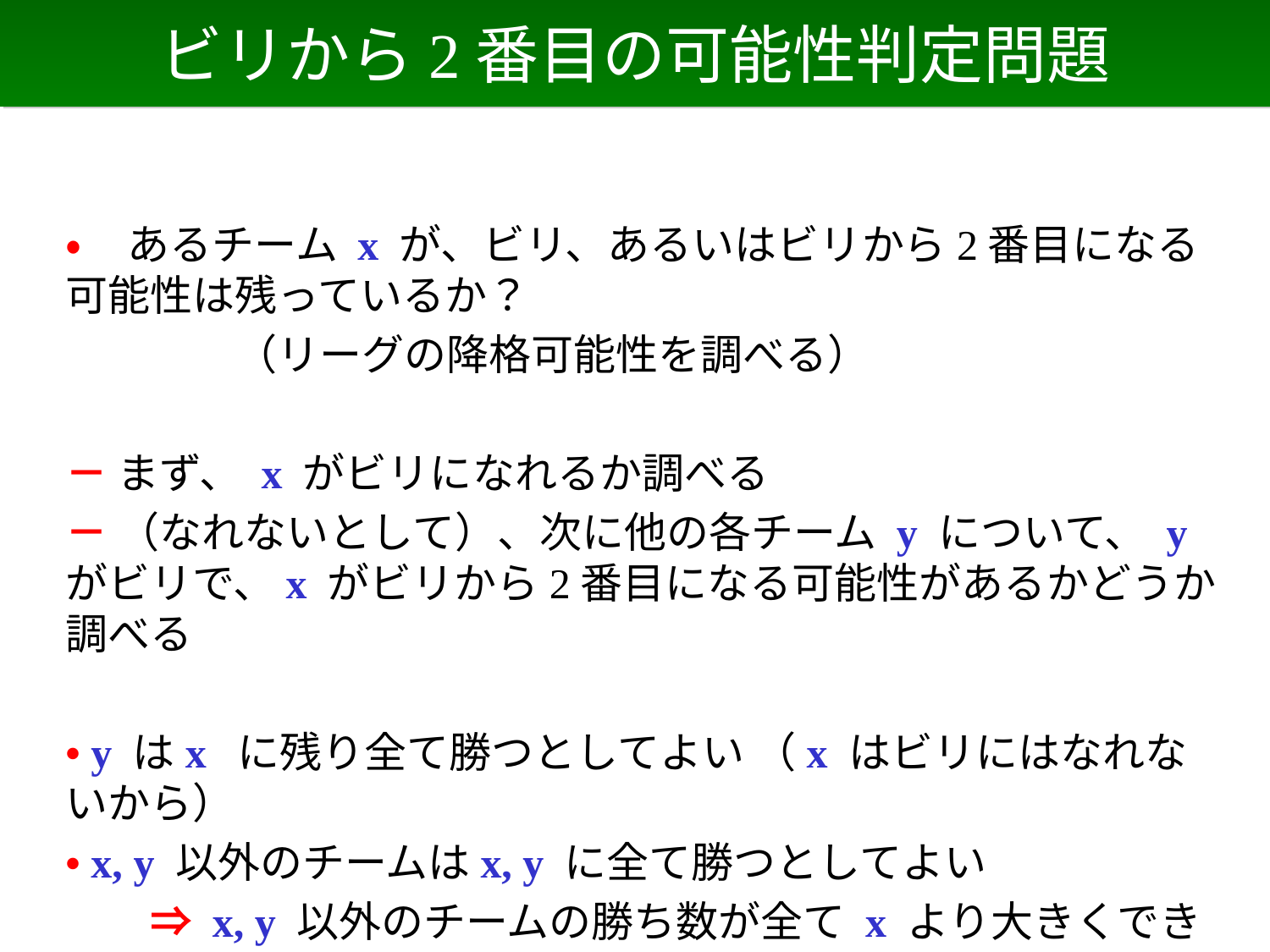

# ビリから2番目の可能性判定問題
• あるチーム x が、ビリ、あるいはビリから2番目になる可能性は残っているか？
　　　　（リーグの降格可能性を調べる）

－ まず、 x がビリになれるか調べる
－ （なれないとして）、次に他の各チーム y について、 y がビリで、x がビリから2番目になる可能性があるかどうか調べる

• y はx  に残り全て勝つとしてよい （x はビリにはなれないから）
• x, y 以外のチームはx, y に全て勝つとしてよい
　　⇒ x, y 以外のチームの勝ち数が全て x より大きくできるか
　　⇒ 同じ方法で解ける